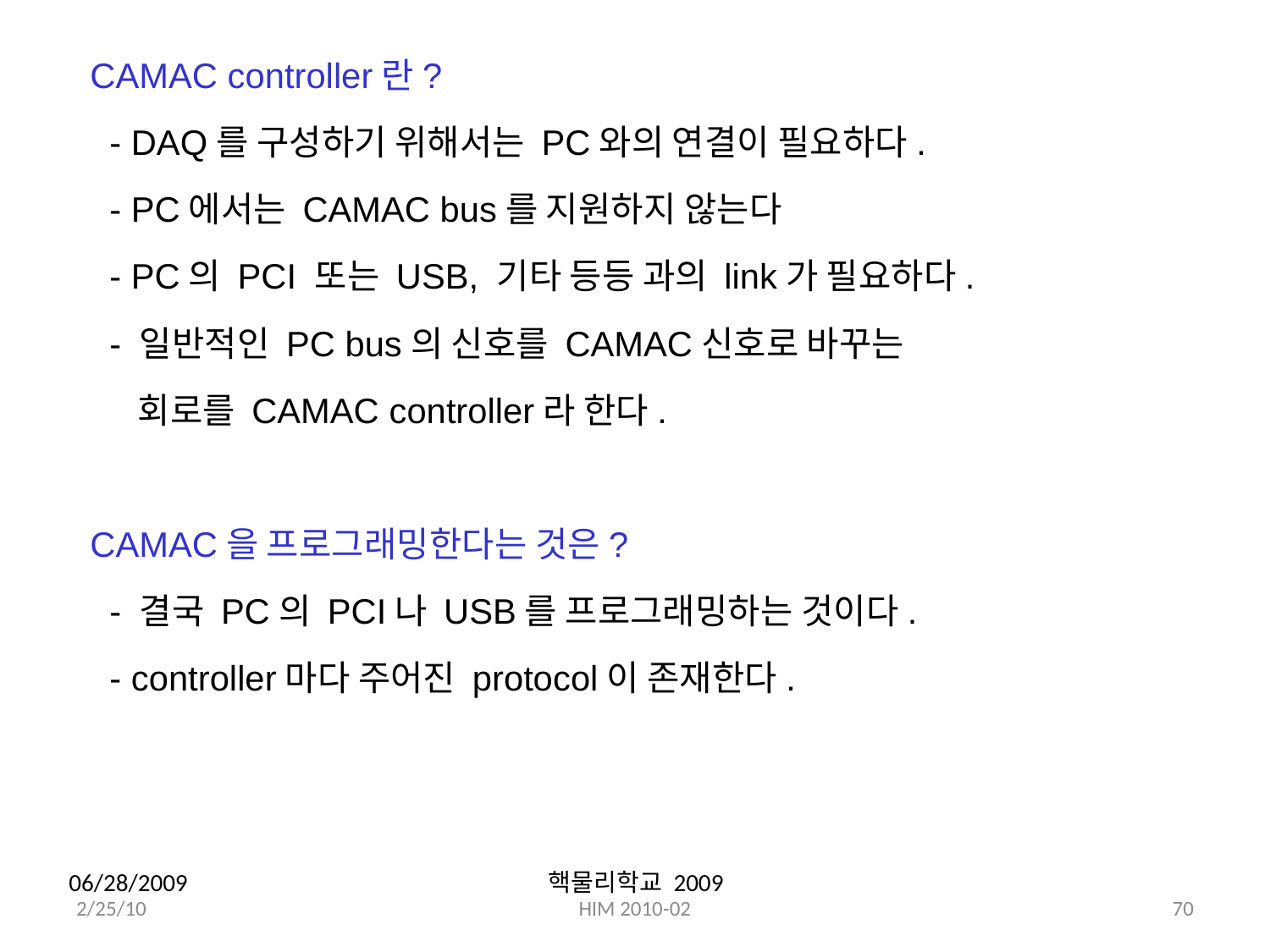

CAMAC controller란?
  - DAQ를 구성하기 위해서는 PC와의 연결이 필요하다.
  - PC에서는 CAMAC bus를 지원하지 않는다
  - PC의 PCI 또는 USB, 기타 등등 과의 link가 필요하다.
  - 일반적인 PC bus의 신호를 CAMAC신호로 바꾸는
     회로를 CAMAC controller라 한다.

CAMAC을 프로그래밍한다는 것은?
  - 결국 PC의 PCI나 USB를 프로그래밍하는 것이다.
  - controller마다 주어진 protocol이 존재한다.
06/28/2009
핵물리학교 2009
70
2/25/10
HIM 2010-02